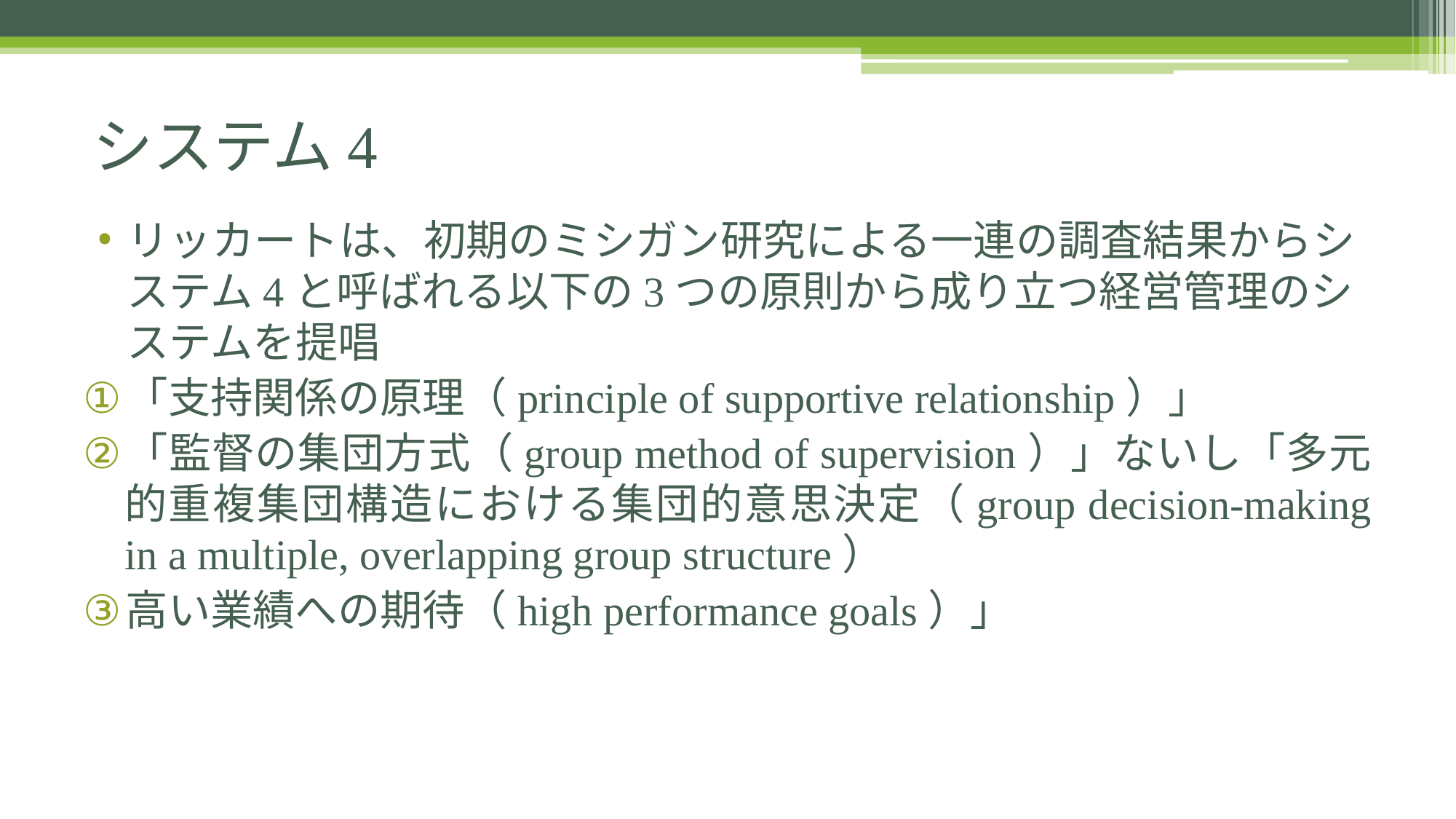

# システム4
リッカートは、初期のミシガン研究による一連の調査結果からシステム4と呼ばれる以下の3つの原則から成り立つ経営管理のシステムを提唱
「支持関係の原理（principle of supportive relationship）」
「監督の集団方式（group method of supervision）」ないし「多元的重複集団構造における集団的意思決定（group decision-making in a multiple, overlapping group structure）
高い業績への期待（high performance goals）」